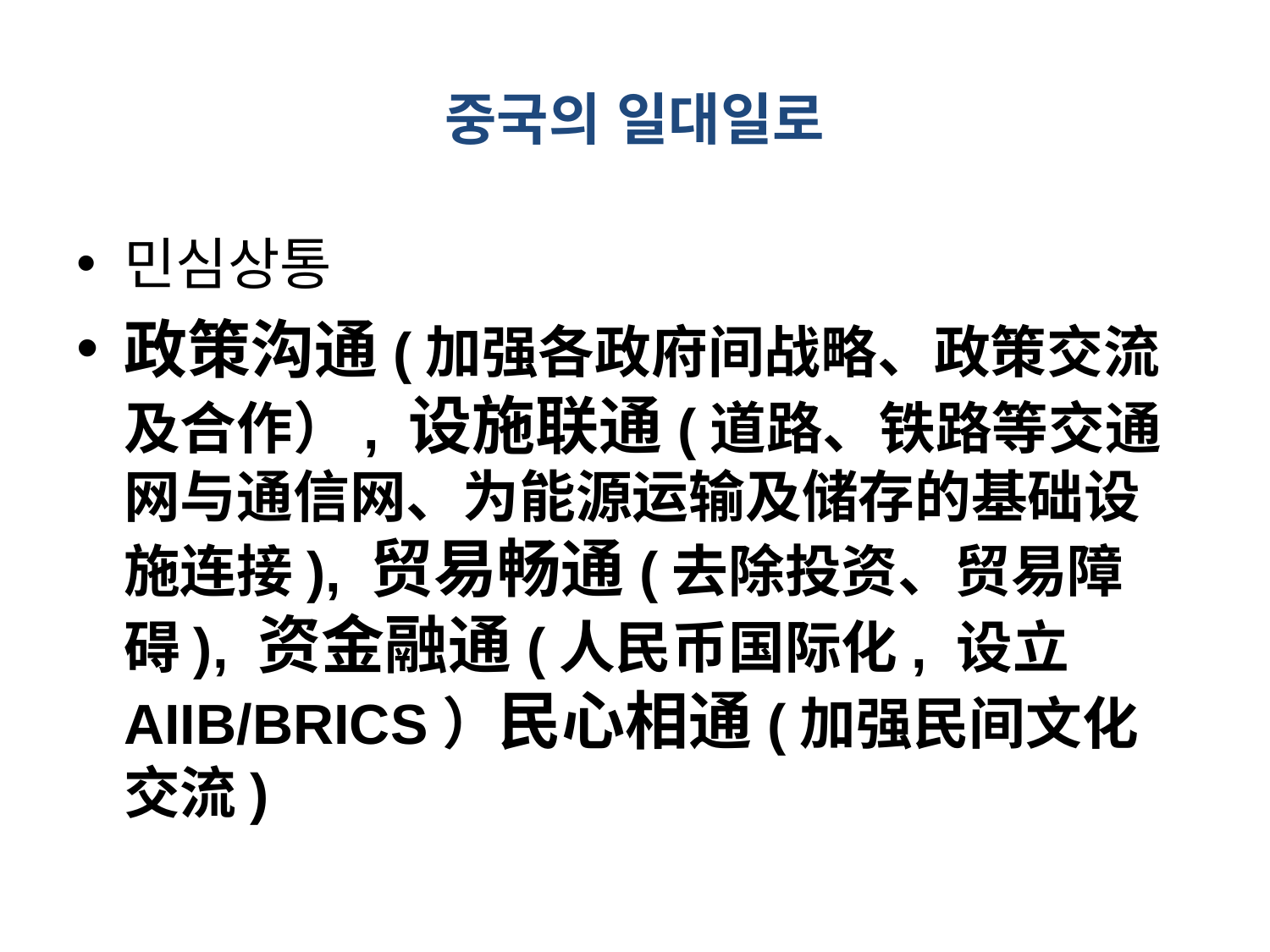

# 중국의 일대일로
민심상통
政策沟通(加强各政府间战略、政策交流及合作）, 设施联通(道路、铁路等交通网与通信网、为能源运输及储存的基础设施连接), 贸易畅通(去除投资、贸易障碍), 资金融通(人民币国际化, 设立AIIB/BRICS）民心相通(加强民间文化交流)